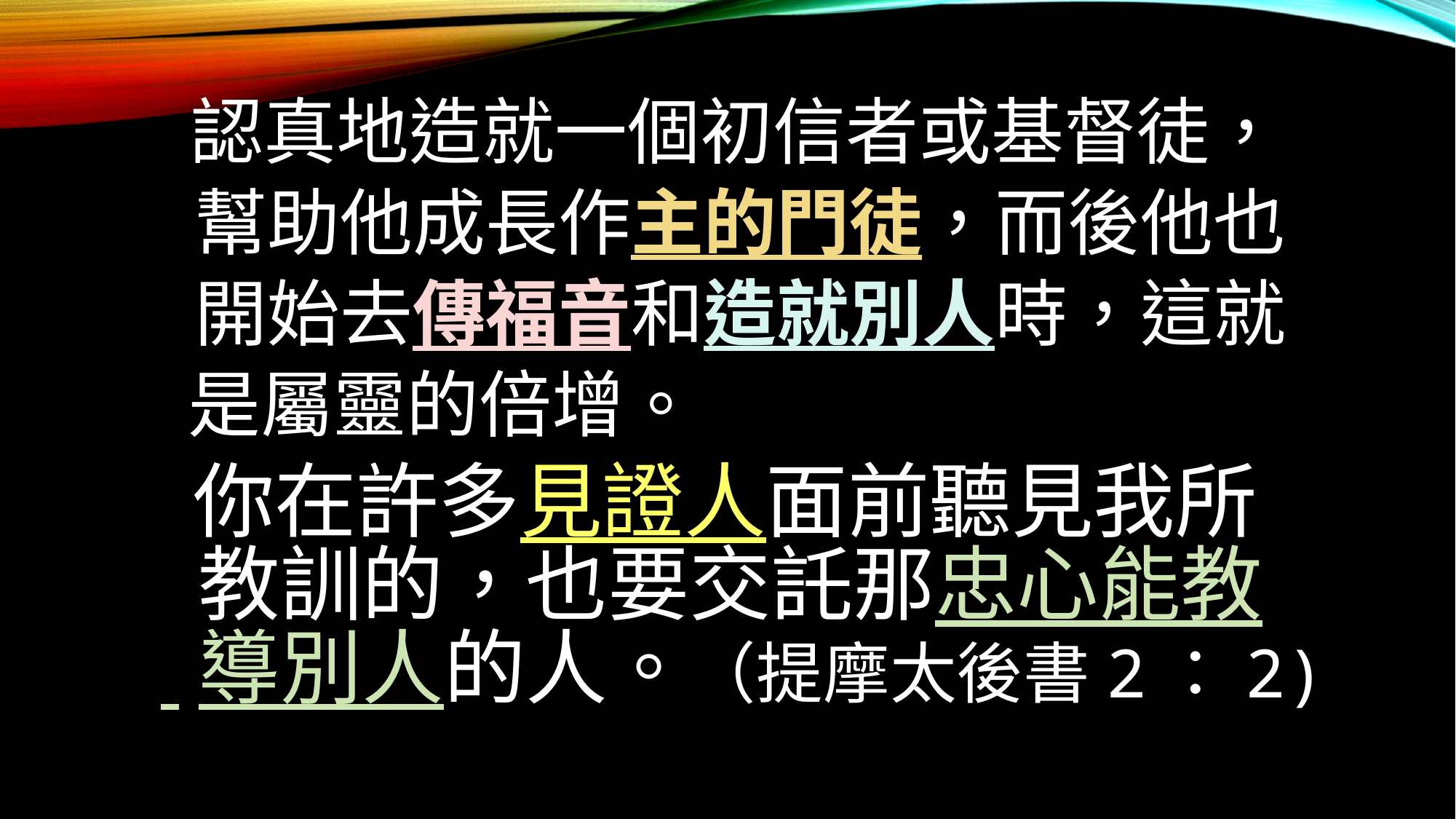

認真地造就一個初信者或基督徒，
 幫助他成長作主的門徒，而後他也
 開始去傳福音和造就別人時，這就是屬靈的倍增。
 你在許多見證人面前聽見我所
 教訓的，也要交託那忠心能教
 導別人的人。（提摩太後書2：2)